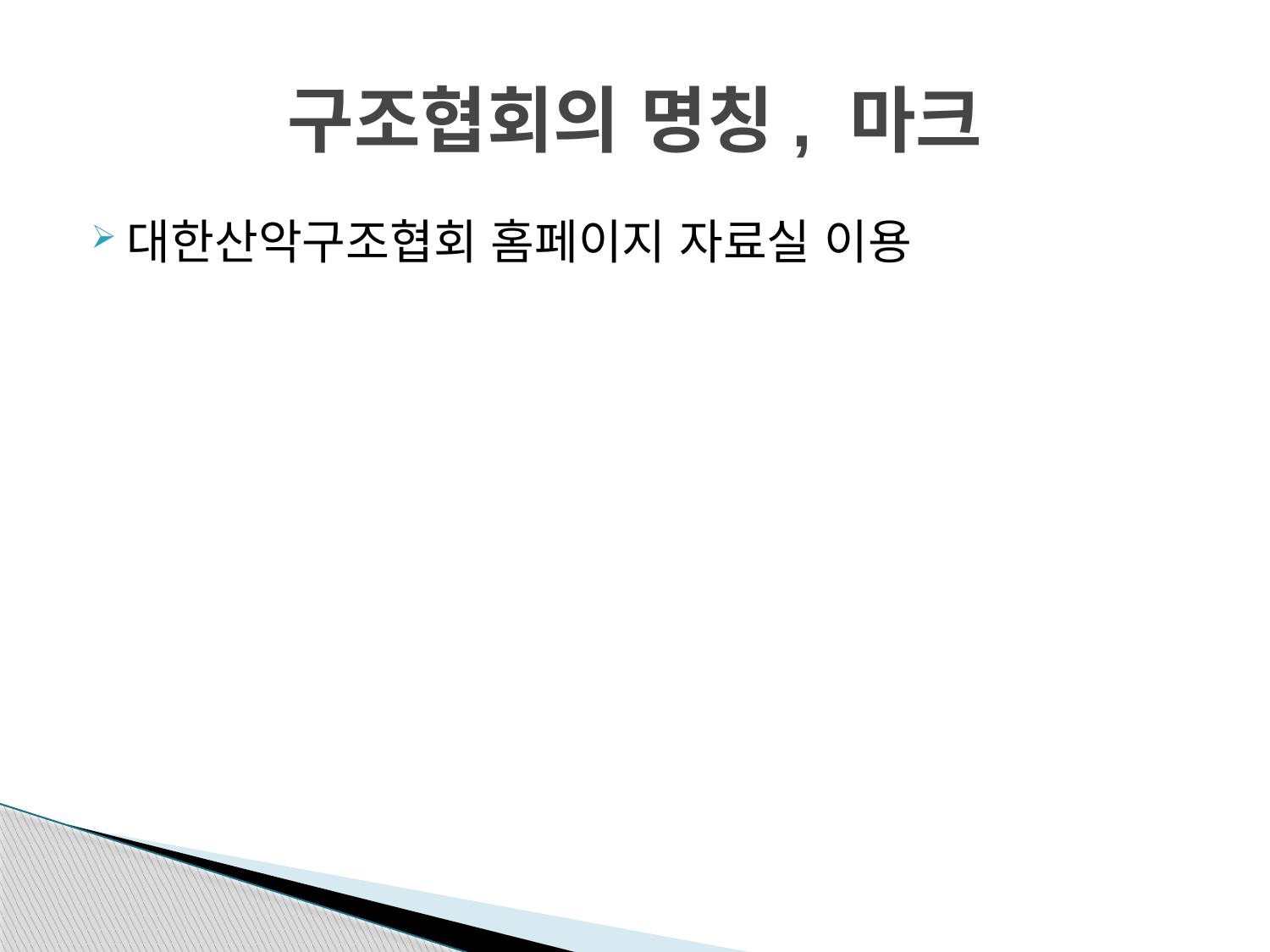

# 구조협회의 명칭, 마크
대한산악구조협회 홈페이지 자료실 이용